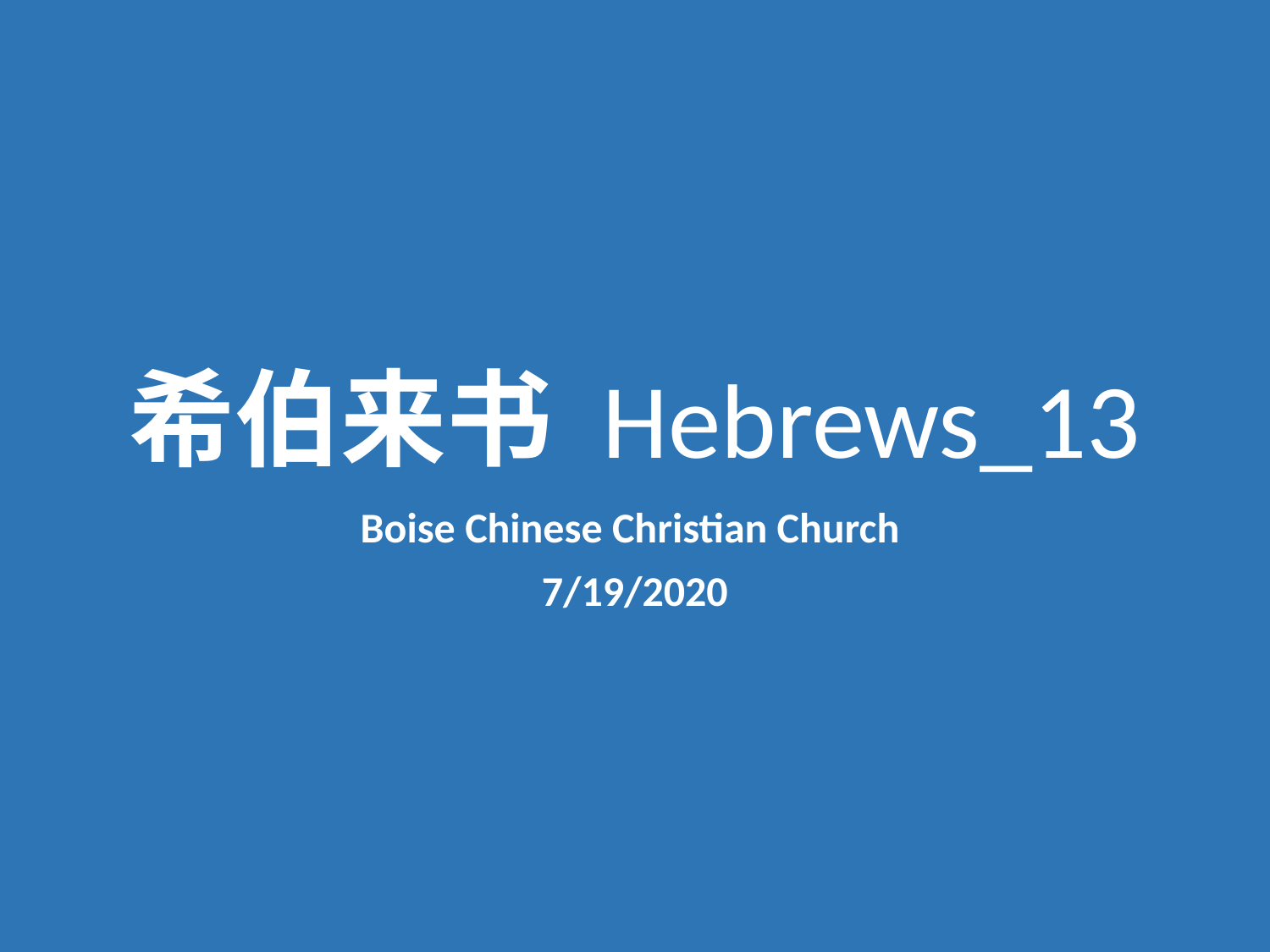

# 希伯来书 Hebrews_13
Boise Chinese Christian Church
7/19/2020